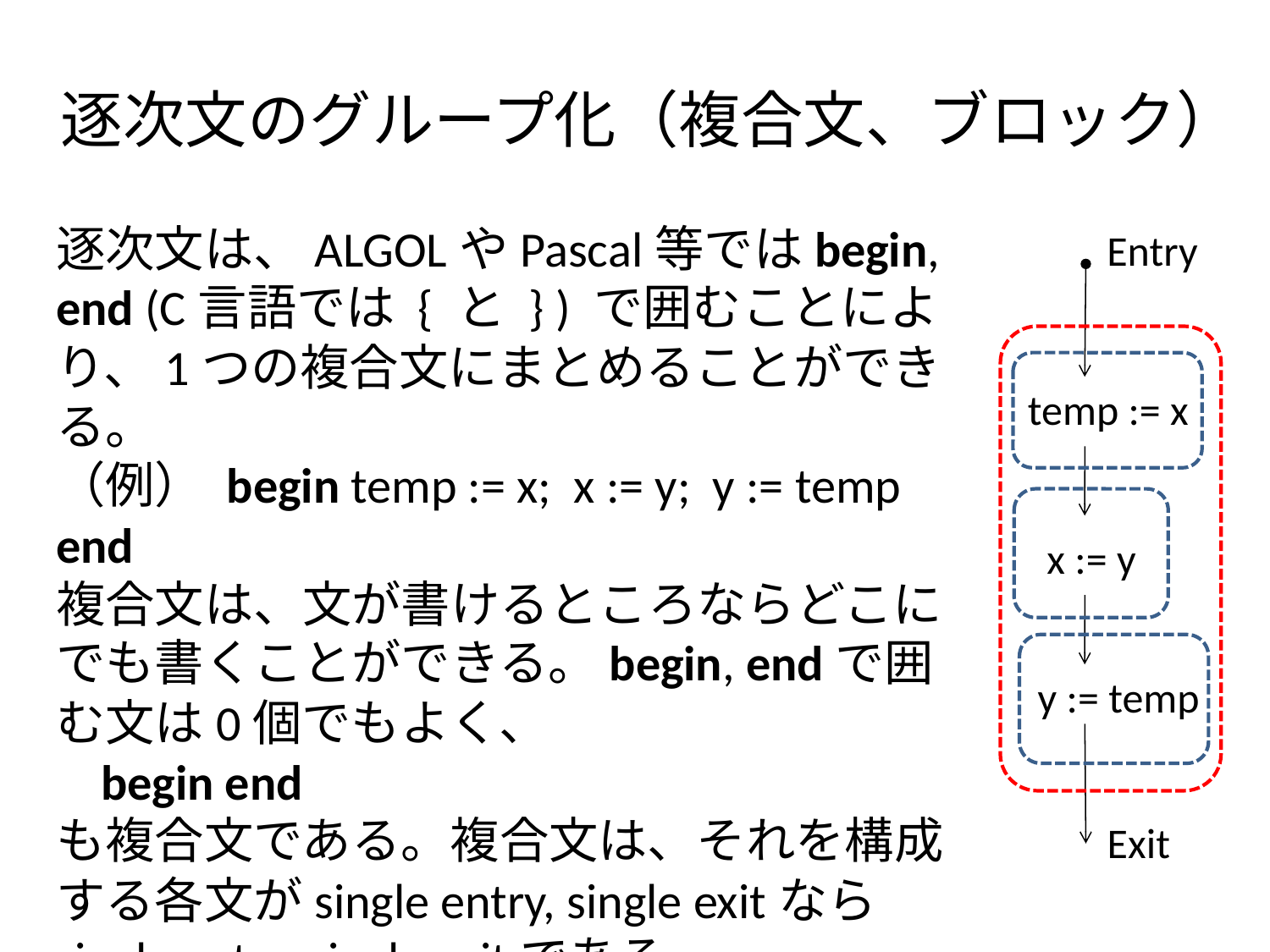

# 逐次文のグループ化（複合文、ブロック）
逐次文は、ALGOLやPascal等ではbegin, end (C言語では { と } ) で囲むことにより、1つの複合文にまとめることができる。
（例） begin temp := x;  x := y;  y := temp end
複合文は、文が書けるところならどこにでも書くことができる。begin, endで囲む文は0個でもよく、
    begin end
も複合文である。複合文は、それを構成する各文がsingle entry, single exitならsingle entry, single exitである。
Entry

  temp := x

  x := y

  y := temp
Exit